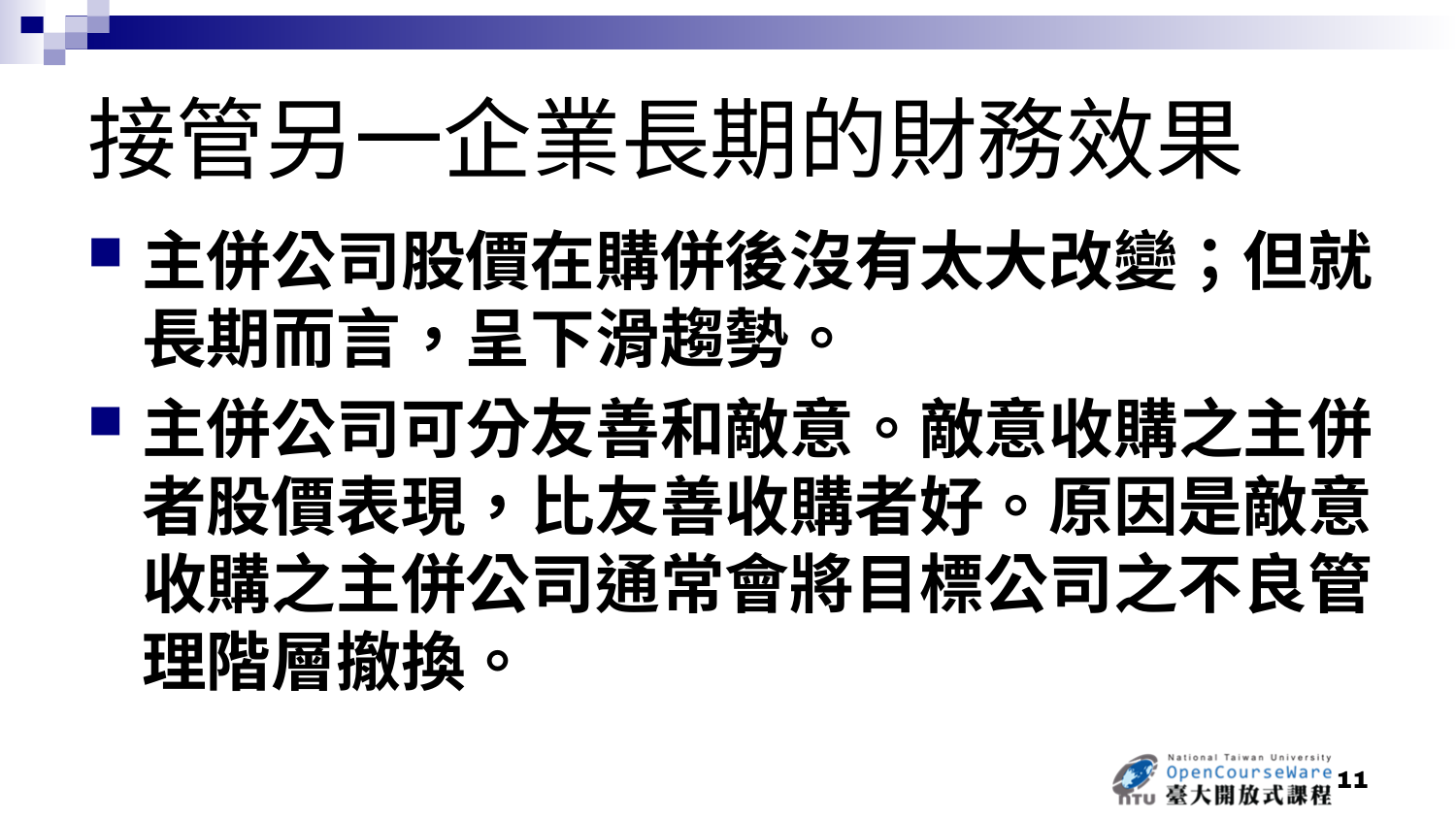

# 接管另一企業長期的財務效果

主併公司股價在購併後沒有太大改變；但就長期而言，呈下滑趨勢。
主併公司可分友善和敵意。敵意收購之主併者股價表現，比友善收購者好。原因是敵意收購之主併公司通常會將目標公司之不良管理階層撤換。
11